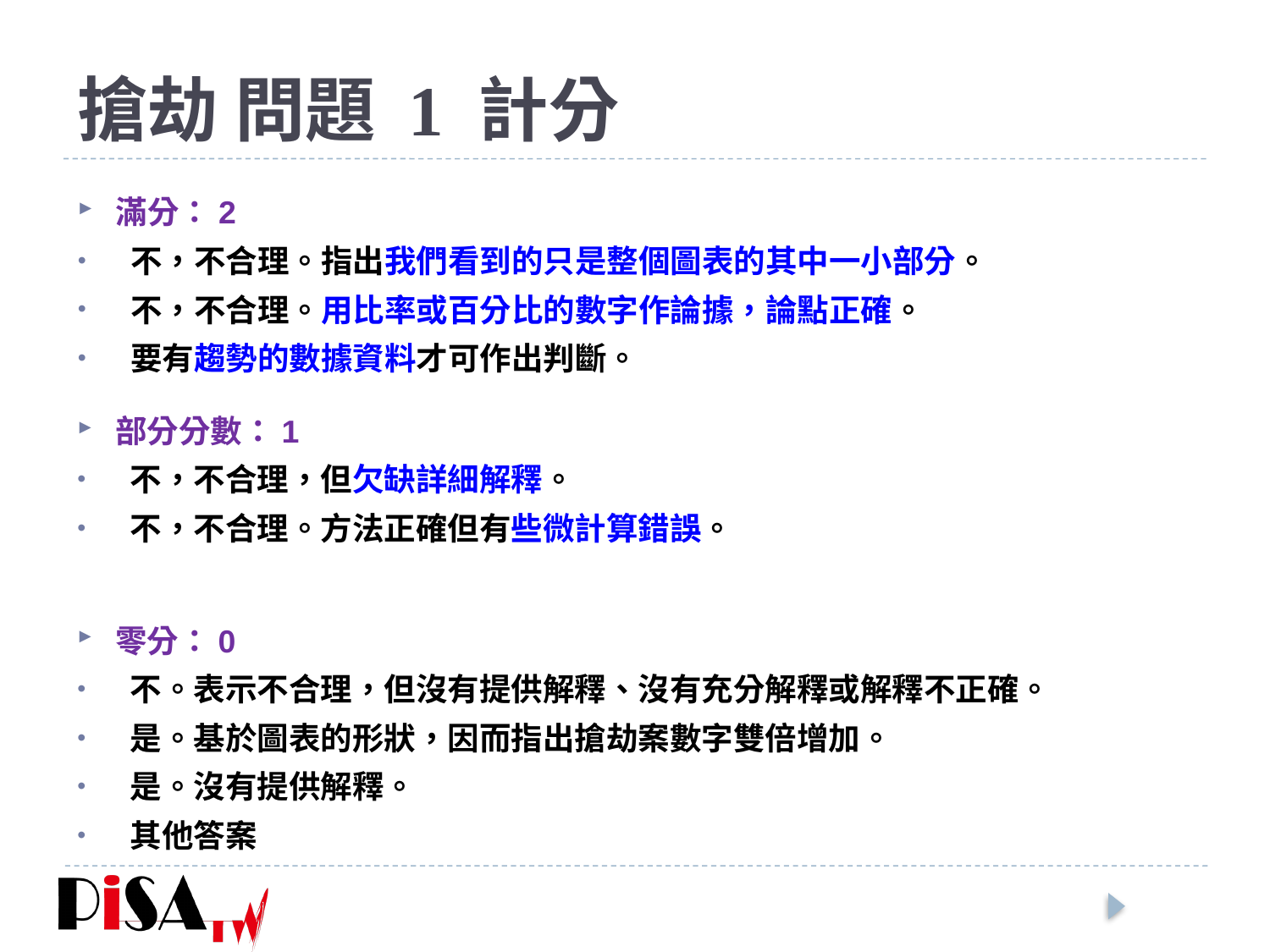

搶劫 問題 1 計分
滿分：2
 不，不合理。指出我們看到的只是整個圖表的其中一小部分。
 不，不合理。用比率或百分比的數字作論據，論點正確。
 要有趨勢的數據資料才可作出判斷。

部分分數：1
 不，不合理，但欠缺詳細解釋。
 不，不合理。方法正確但有些微計算錯誤。

零分：0
 不。表示不合理，但沒有提供解釋、沒有充分解釋或解釋不正確。
 是。基於圖表的形狀，因而指出搶劫案數字雙倍增加。
 是。沒有提供解釋。
 其他答案